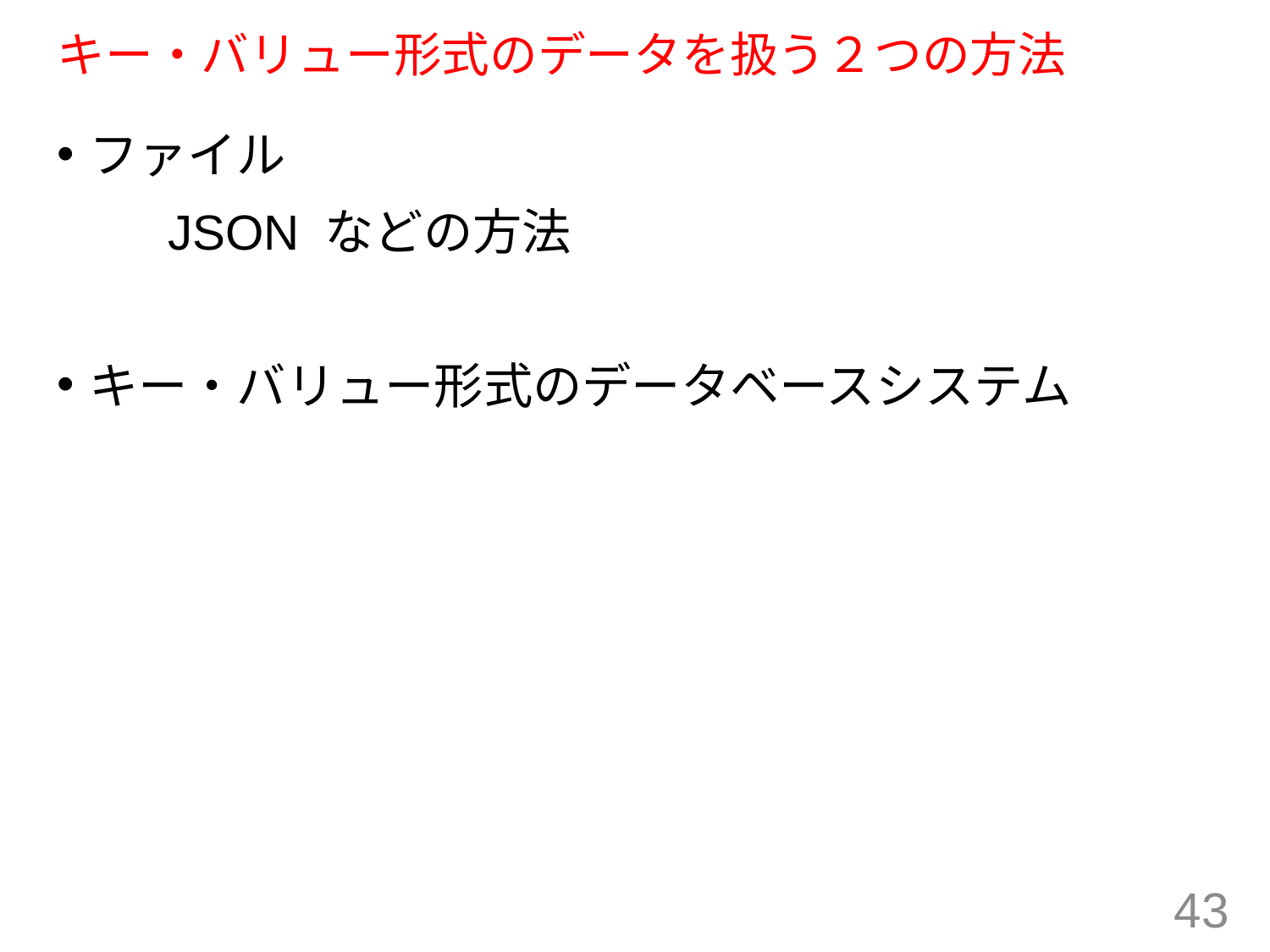

# キー・バリュー形式のデータを扱う２つの方法
ファイル
　　JSON などの方法

キー・バリュー形式のデータベースシステム
43